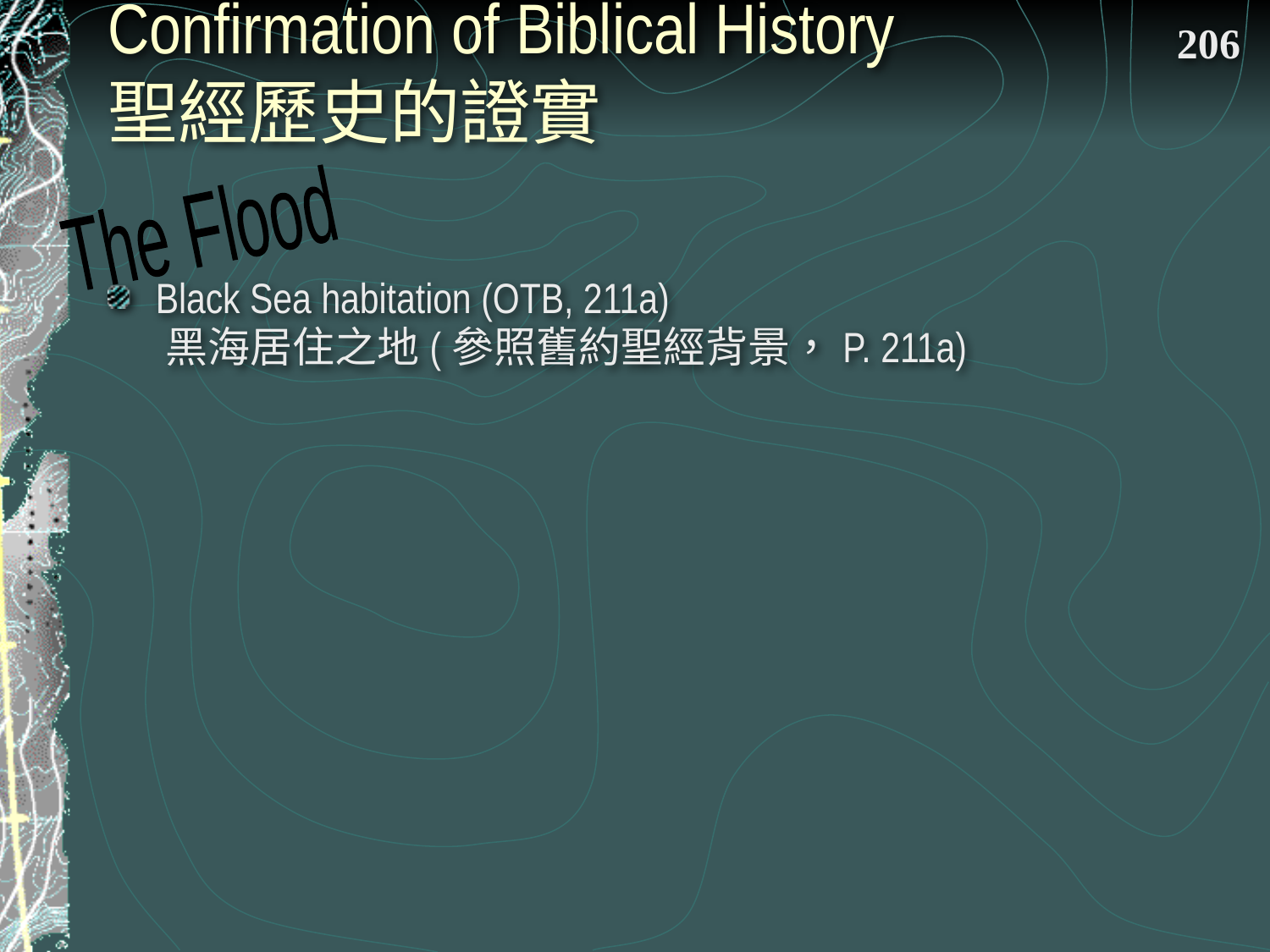

# Confirmation of Biblical History 聖經歷史的證實
206
The Flood
Black Sea habitation (OTB, 211a)
     黑海居住之地(參照舊約聖經背景，P. 211a)